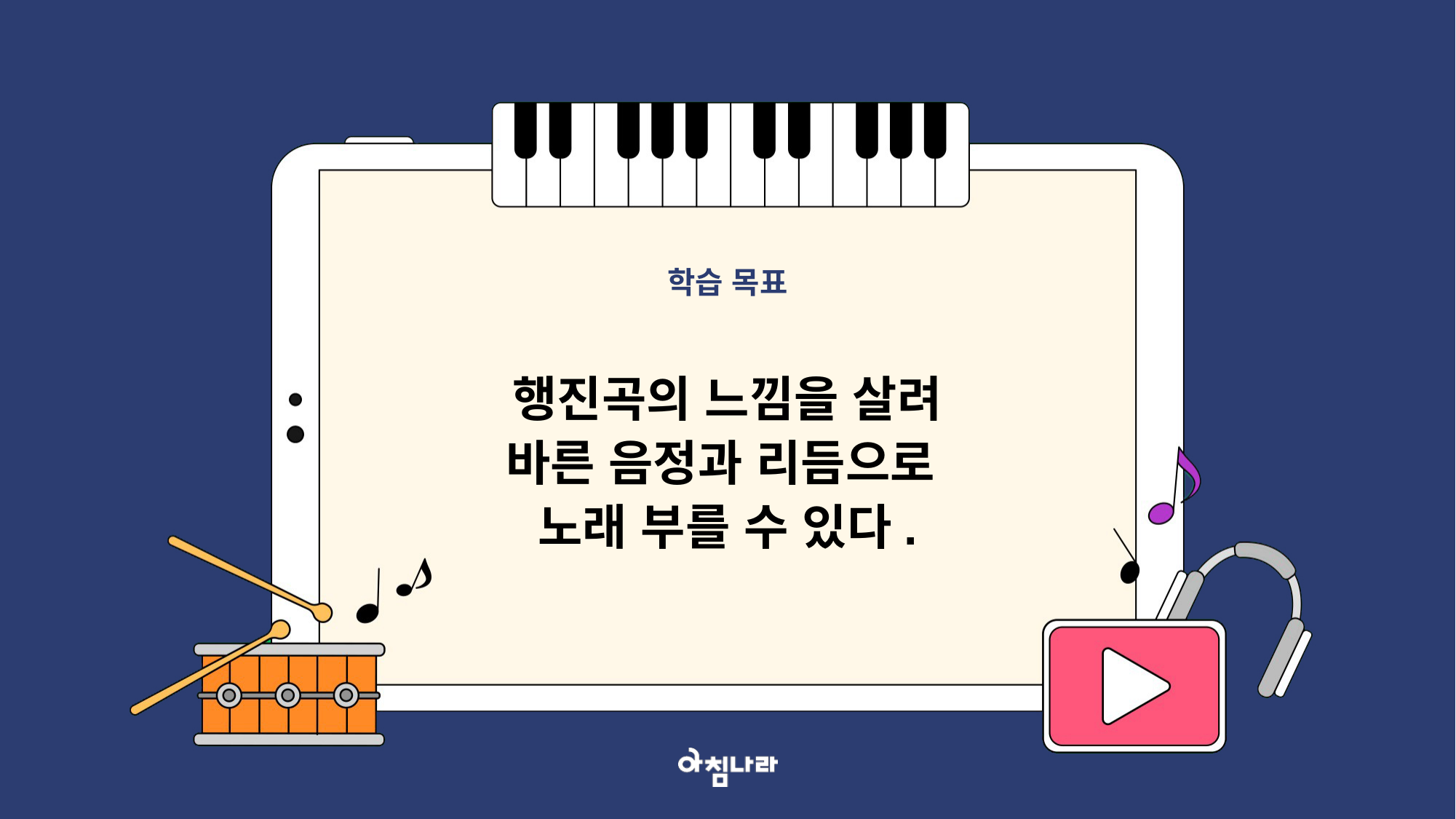

학습 목표
행진곡의 느낌을 살려
바른 음정과 리듬으로
노래 부를 수 있다.